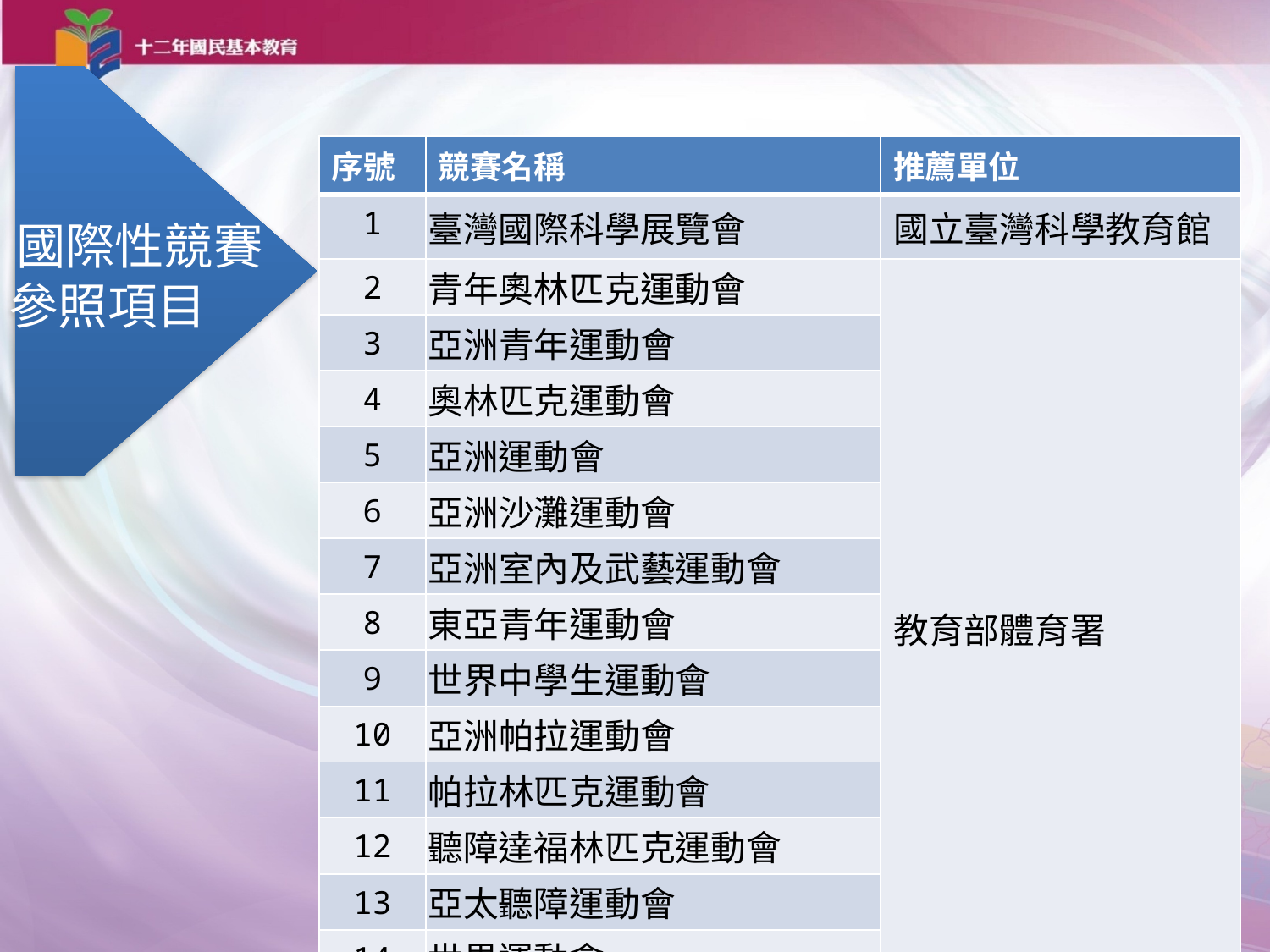

國際性競賽
參照項目
| 序號 | 競賽名稱 | 推薦單位 |
| --- | --- | --- |
| 1 | 臺灣國際科學展覽會 | 國立臺灣科學教育館 |
| 2 | 青年奧林匹克運動會 | 教育部體育署 |
| 3 | 亞洲青年運動會 |  |
| 4 | 奧林匹克運動會 |  |
| 5 | 亞洲運動會 |  |
| 6 | 亞洲沙灘運動會 |  |
| 7 | 亞洲室內及武藝運動會 |  |
| 8 | 東亞青年運動會 |  |
| 9 | 世界中學生運動會 |  |
| 10 | 亞洲帕拉運動會 |  |
| 11 | 帕拉林匹克運動會 |  |
| 12 | 聽障達福林匹克運動會 |  |
| 13 | 亞太聽障運動會 |  |
| 14 | 世界運動會 |  |